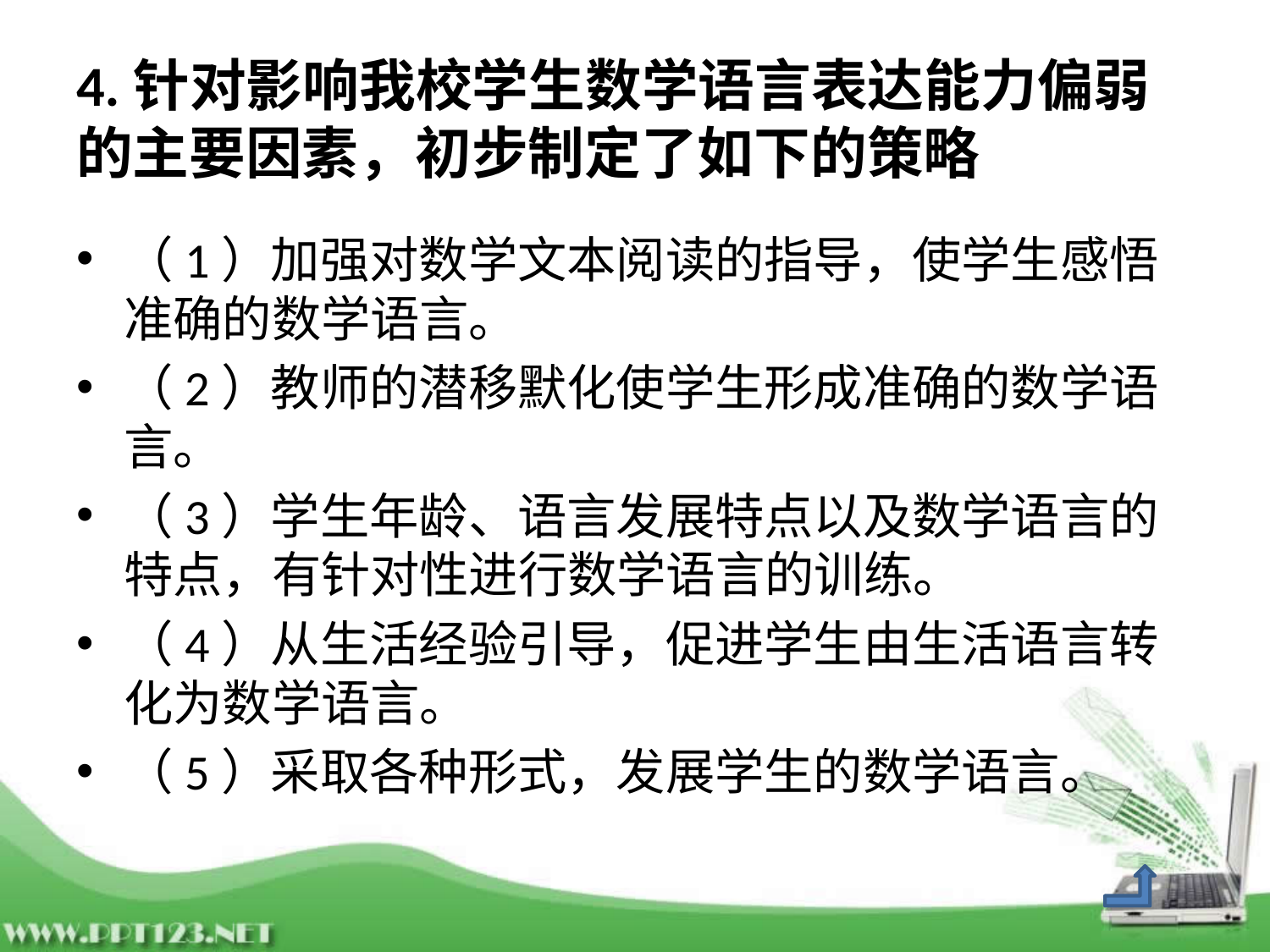

# 4.针对影响我校学生数学语言表达能力偏弱的主要因素，初步制定了如下的策略
（1）加强对数学文本阅读的指导，使学生感悟准确的数学语言。
（2）教师的潜移默化使学生形成准确的数学语言。
（3）学生年龄、语言发展特点以及数学语言的特点，有针对性进行数学语言的训练。
（4）从生活经验引导，促进学生由生活语言转化为数学语言。
（5）采取各种形式，发展学生的数学语言。